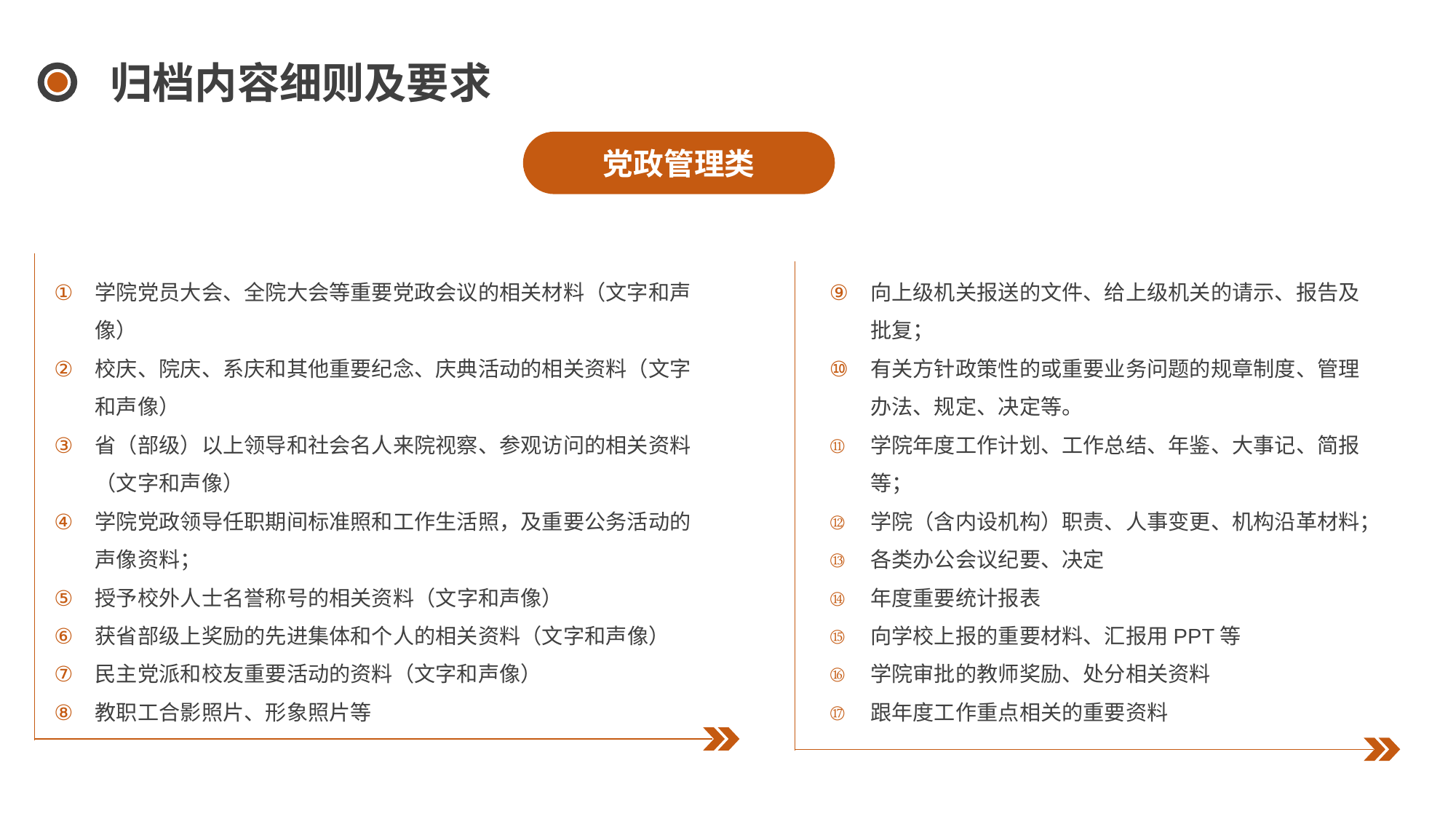

归档内容细则及要求

党政管理类
学院党员大会、全院大会等重要党政会议的相关材料（文字和声像）
校庆、院庆、系庆和其他重要纪念、庆典活动的相关资料（文字和声像）
省（部级）以上领导和社会名人来院视察、参观访问的相关资料（文字和声像）
学院党政领导任职期间标准照和工作生活照，及重要公务活动的声像资料；
授予校外人士名誉称号的相关资料（文字和声像）
获省部级上奖励的先进集体和个人的相关资料（文字和声像）
民主党派和校友重要活动的资料（文字和声像）
教职工合影照片、形象照片等
向上级机关报送的文件、给上级机关的请示、报告及批复；
有关方针政策性的或重要业务问题的规章制度、管理办法、规定、决定等。
学院年度工作计划、工作总结、年鉴、大事记、简报等；
学院（含内设机构）职责、人事变更、机构沿革材料；
各类办公会议纪要、决定
年度重要统计报表
向学校上报的重要材料、汇报用PPT等
学院审批的教师奖励、处分相关资料
跟年度工作重点相关的重要资料